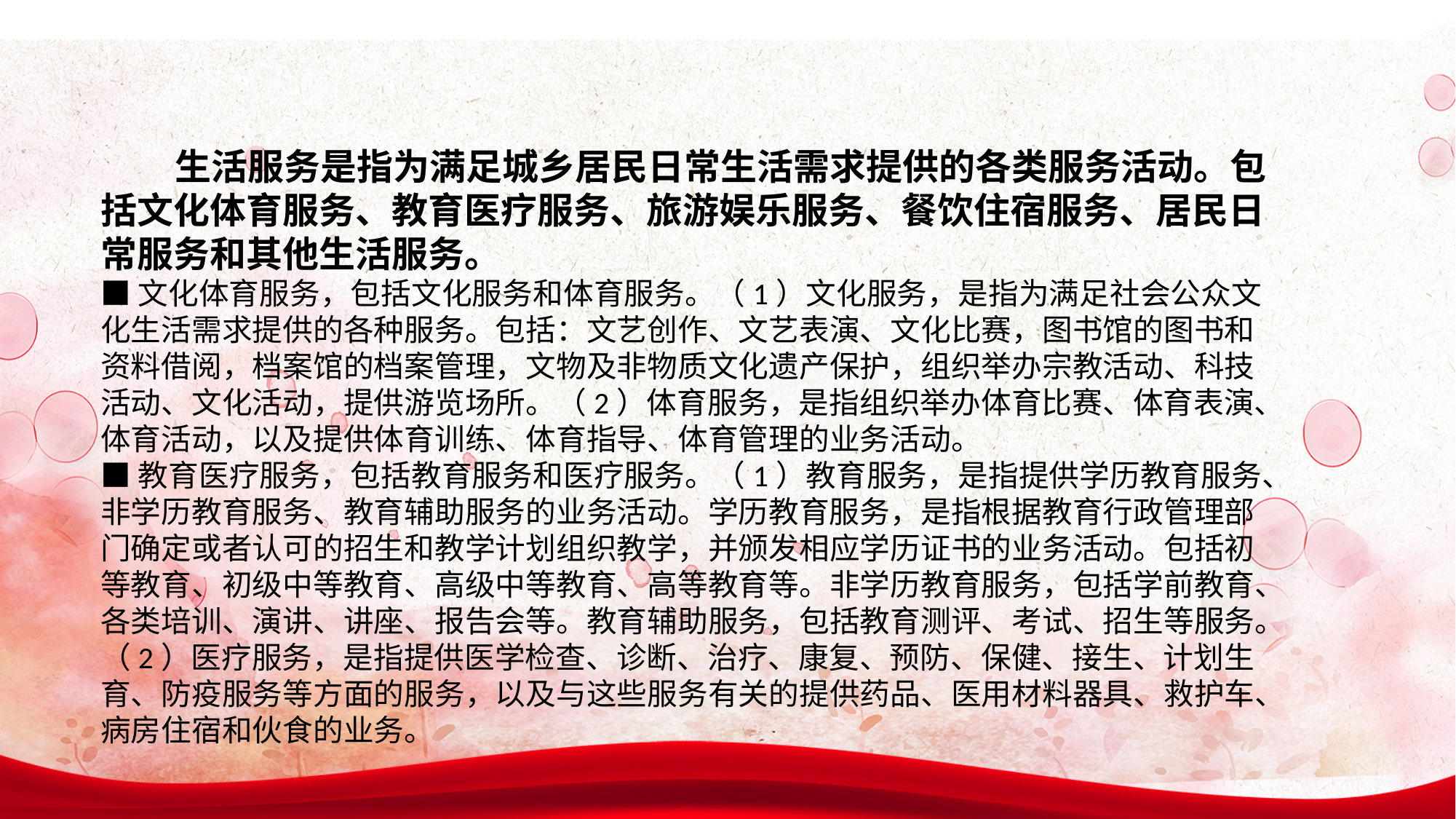

生活服务是指为满足城乡居民日常生活需求提供的各类服务活动。包括文化体育服务、教育医疗服务、旅游娱乐服务、餐饮住宿服务、居民日常服务和其他生活服务。
■文化体育服务，包括文化服务和体育服务。（1）文化服务，是指为满足社会公众文化生活需求提供的各种服务。包括：文艺创作、文艺表演、文化比赛，图书馆的图书和资料借阅，档案馆的档案管理，文物及非物质文化遗产保护，组织举办宗教活动、科技活动、文化活动，提供游览场所。（2）体育服务，是指组织举办体育比赛、体育表演、体育活动，以及提供体育训练、体育指导、体育管理的业务活动。
■教育医疗服务，包括教育服务和医疗服务。（1）教育服务，是指提供学历教育服务、非学历教育服务、教育辅助服务的业务活动。学历教育服务，是指根据教育行政管理部门确定或者认可的招生和教学计划组织教学，并颁发相应学历证书的业务活动。包括初等教育、初级中等教育、高级中等教育、高等教育等。非学历教育服务，包括学前教育、各类培训、演讲、讲座、报告会等。教育辅助服务，包括教育测评、考试、招生等服务。（2）医疗服务，是指提供医学检查、诊断、治疗、康复、预防、保健、接生、计划生育、防疫服务等方面的服务，以及与这些服务有关的提供药品、医用材料器具、救护车、病房住宿和伙食的业务。